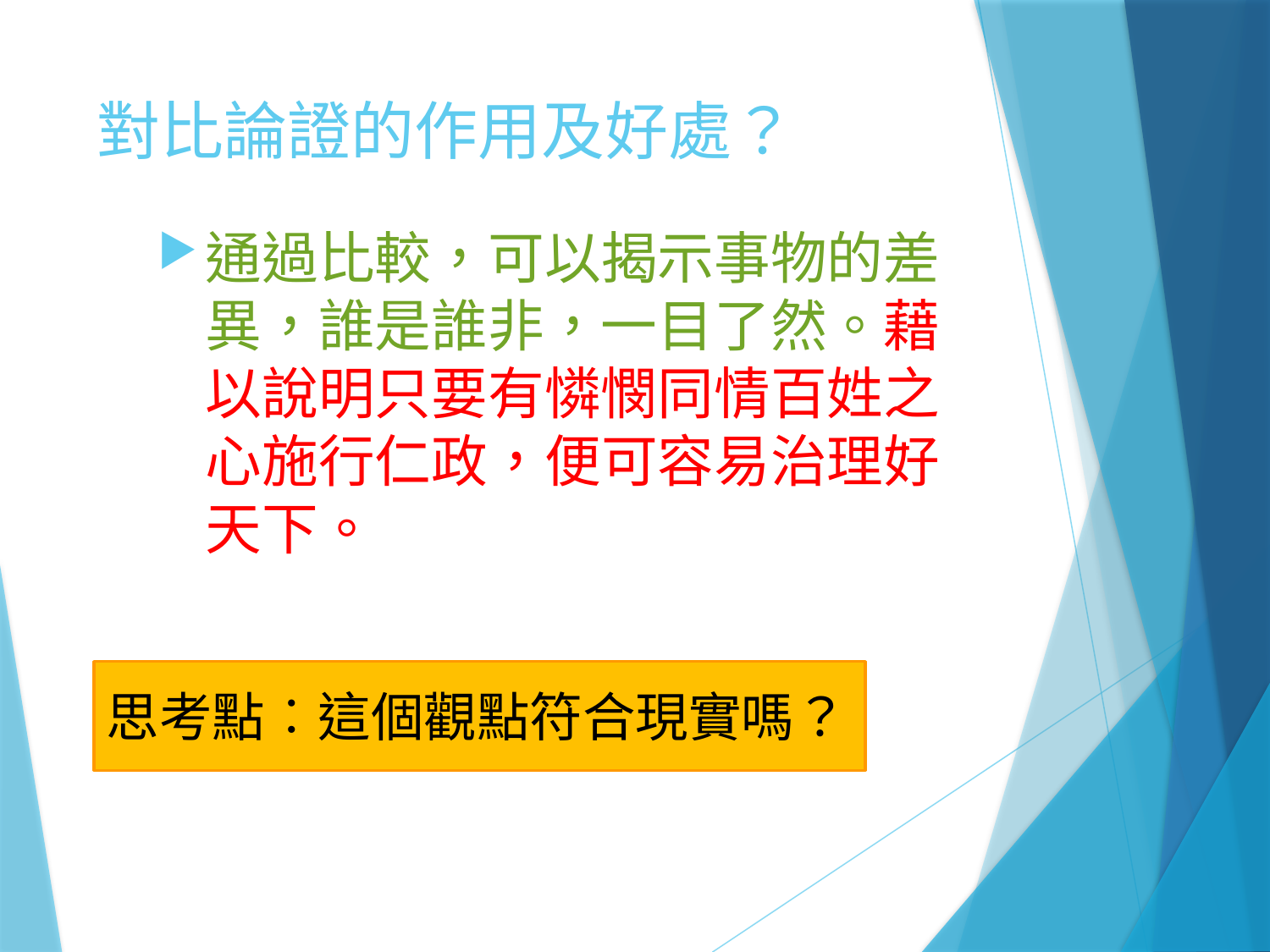

# 對比論證的作用及好處？
通過比較，可以揭示事物的差異，誰是誰非，一目了然。藉以說明只要有憐憫同情百姓之心施行仁政，便可容易治理好天下。

思考點︰這個觀點符合現實嗎？